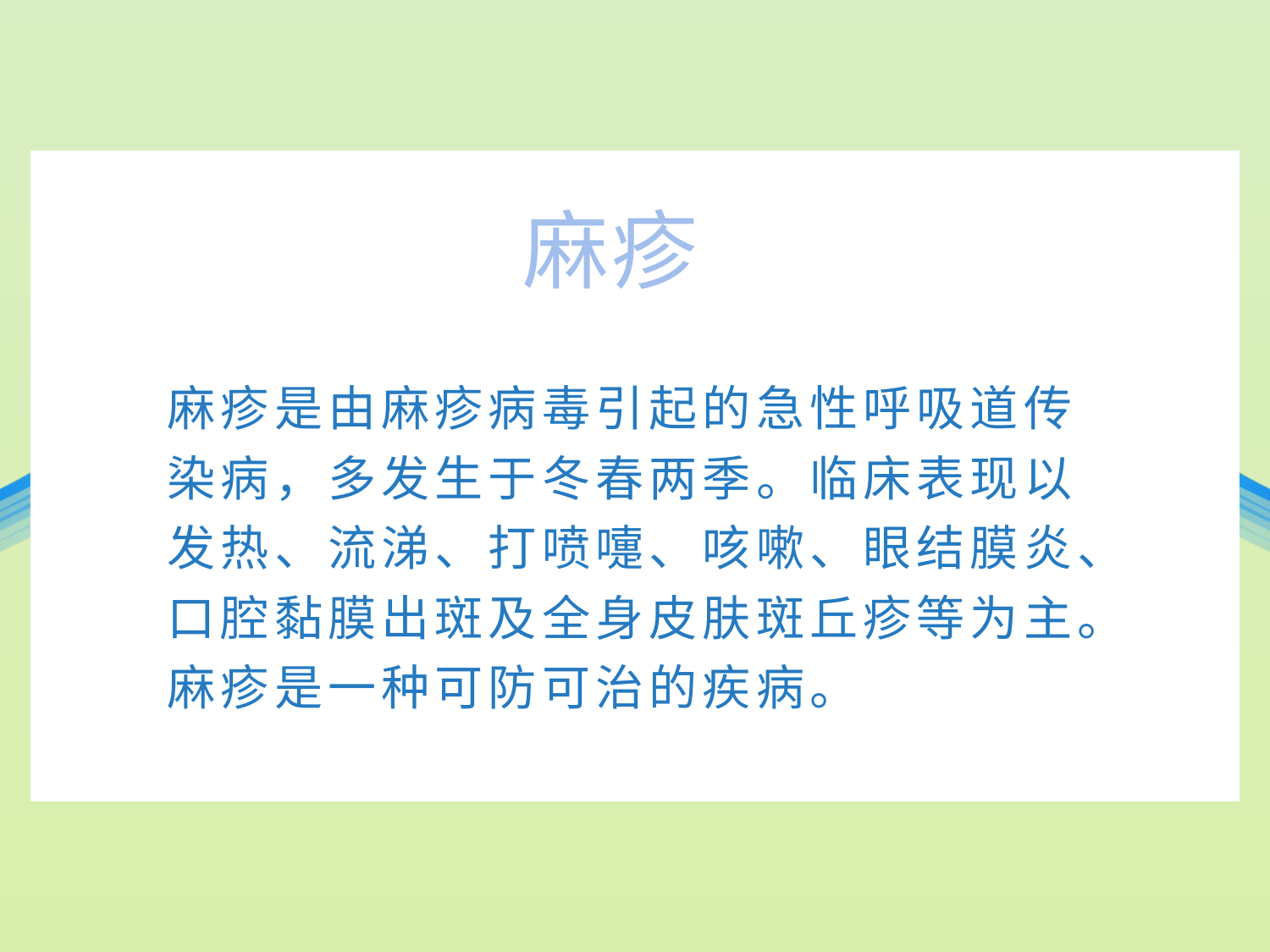

麻疹
麻疹是由麻疹病毒引起的急性呼吸道传染病，多发生于冬春两季。临床表现以发热、流涕、打喷嚏、咳嗽、眼结膜炎、口腔黏膜出斑及全身皮肤斑丘疹等为主。麻疹是一种可防可治的疾病。